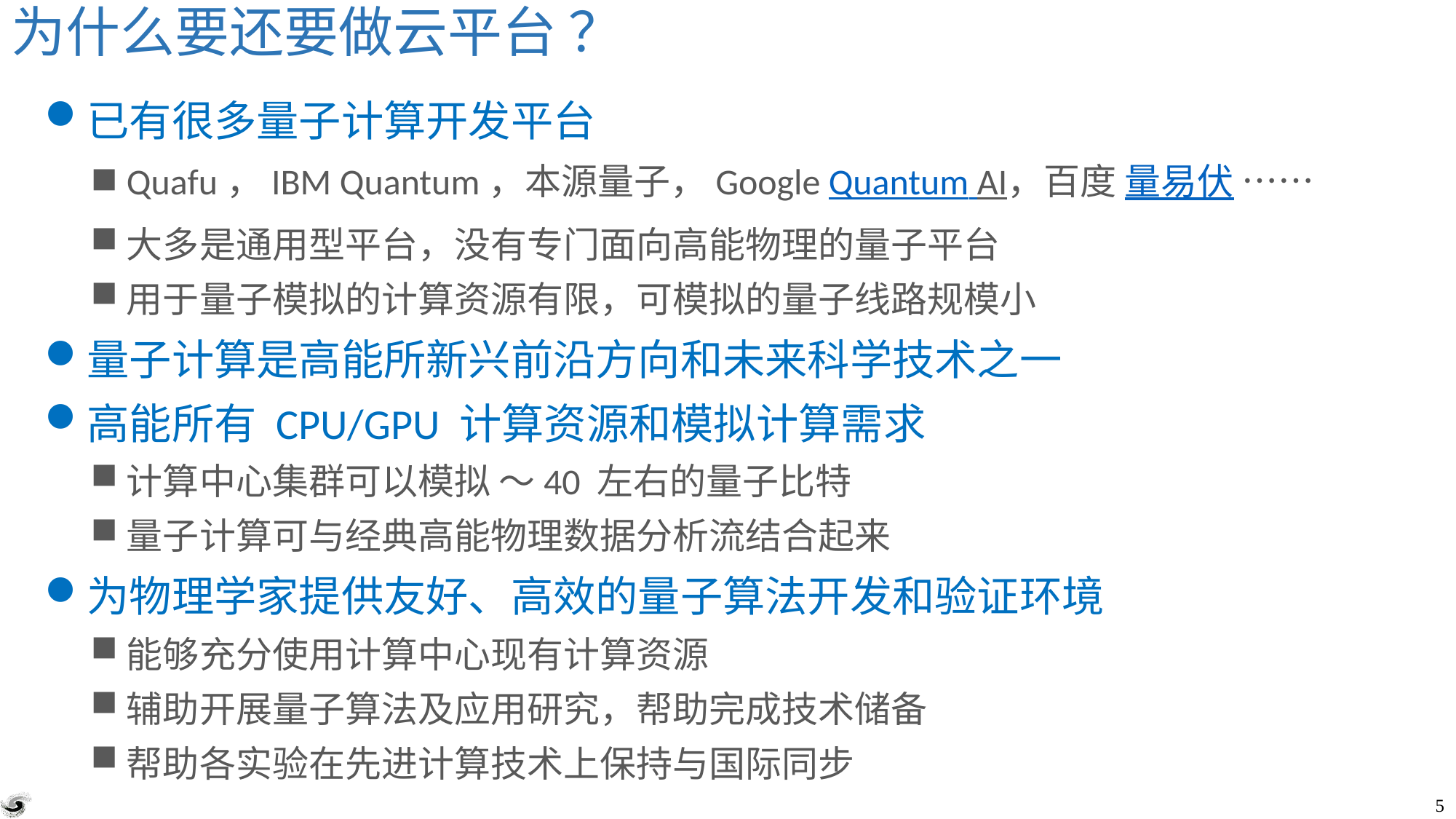

# 为什么要还要做云平台 ？
已有很多量子计算开发平台
Quafu，IBM Quantum，本源量子，Google Quantum AI，百度 量易伏 ……
大多是通用型平台，没有专门面向高能物理的量子平台
用于量子模拟的计算资源有限，可模拟的量子线路规模小
量子计算是高能所新兴前沿方向和未来科学技术之一
高能所有 CPU/GPU 计算资源和模拟计算需求
计算中心集群可以模拟 ～40 左右的量子比特
量子计算可与经典高能物理数据分析流结合起来
为物理学家提供友好、高效的量子算法开发和验证环境
能够充分使用计算中心现有计算资源
辅助开展量子算法及应用研究，帮助完成技术储备
帮助各实验在先进计算技术上保持与国际同步
5